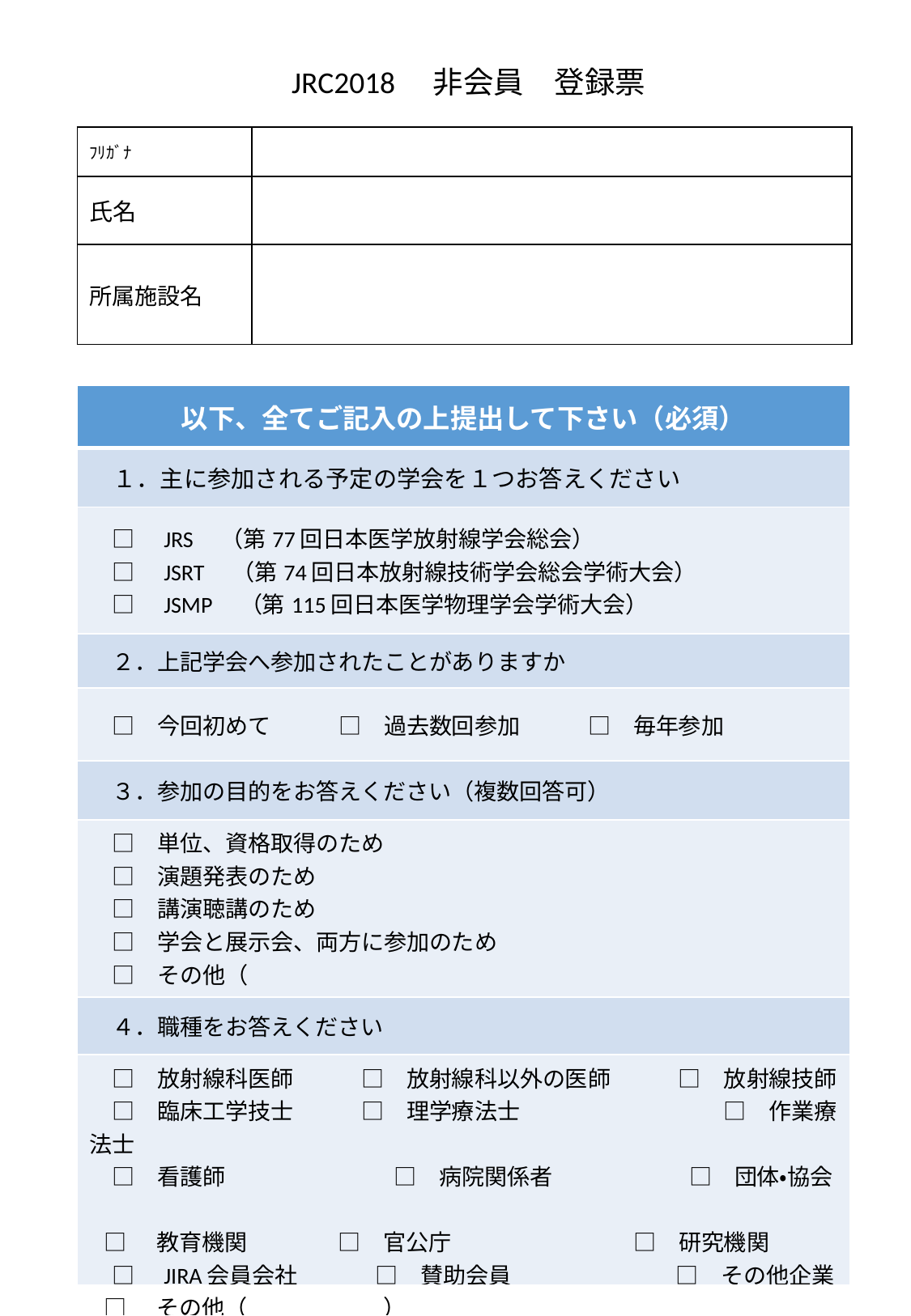

JRC2018　非会員　登録票
| ﾌﾘｶﾞﾅ |  |
| --- | --- |
| 氏名 |  |
| 所属施設名 |  |
| 以下、全てご記入の上提出して下さい（必須） |
| --- |
| １．主に参加される予定の学会を１つお答えください |
| □　JRS　（第77回日本医学放射線学会総会） 　□　JSRT　（第74回日本放射線技術学会総会学術大会） 　□　JSMP　（第115回日本医学物理学会学術大会） |
| ２．上記学会へ参加されたことがありますか |
| □　今回初めて　　　□　過去数回参加　　　□　毎年参加 |
| ３．参加の目的をお答えください（複数回答可） |
| □　単位、資格取得のため 　□　演題発表のため 　□　講演聴講のため 　□　学会と展示会、両方に参加のため 　□　その他（　　　　　　　　　　　　　　　　　　　　　　　　　　　　　　　　　） |
| ４．職種をお答えください |
| □　放射線科医師　　　□　放射線科以外の医師　　　□　放射線技師 　□　臨床工学技士　　　□　理学療法士　　　　　　　　　□　作業療法士 　□　看護師　　　　　　 　□　病院関係者 □　団体・協会　　　　　　　　 　 □　教育機関 □　官公庁 □　研究機関 　□　JIRA会員会社　　　 □　賛助会員　 □　その他企業 □　その他（　　　　　　） |